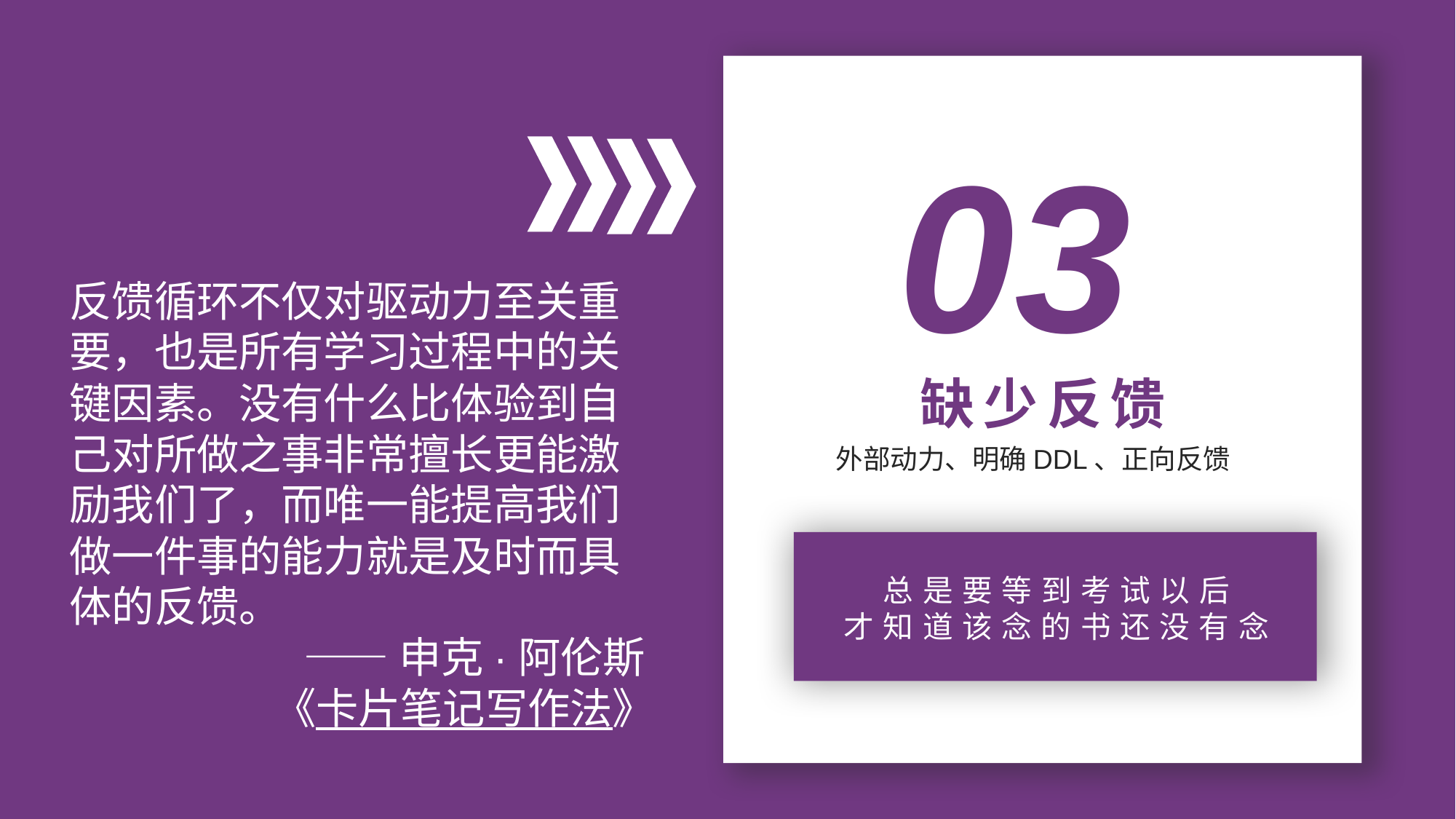

03

反馈循环不仅对驱动力至关重要，也是所有学习过程中的关键因素。没有什么比体验到自己对所做之事非常擅长更能激励我们了，而唯一能提高我们做一件事的能力就是及时而具体的反馈。
——申克·阿伦斯
《卡片笔记写作法》
缺少反馈
外部动力、明确DDL、正向反馈

总是要等到考试以后
才知道该念的书还没有念